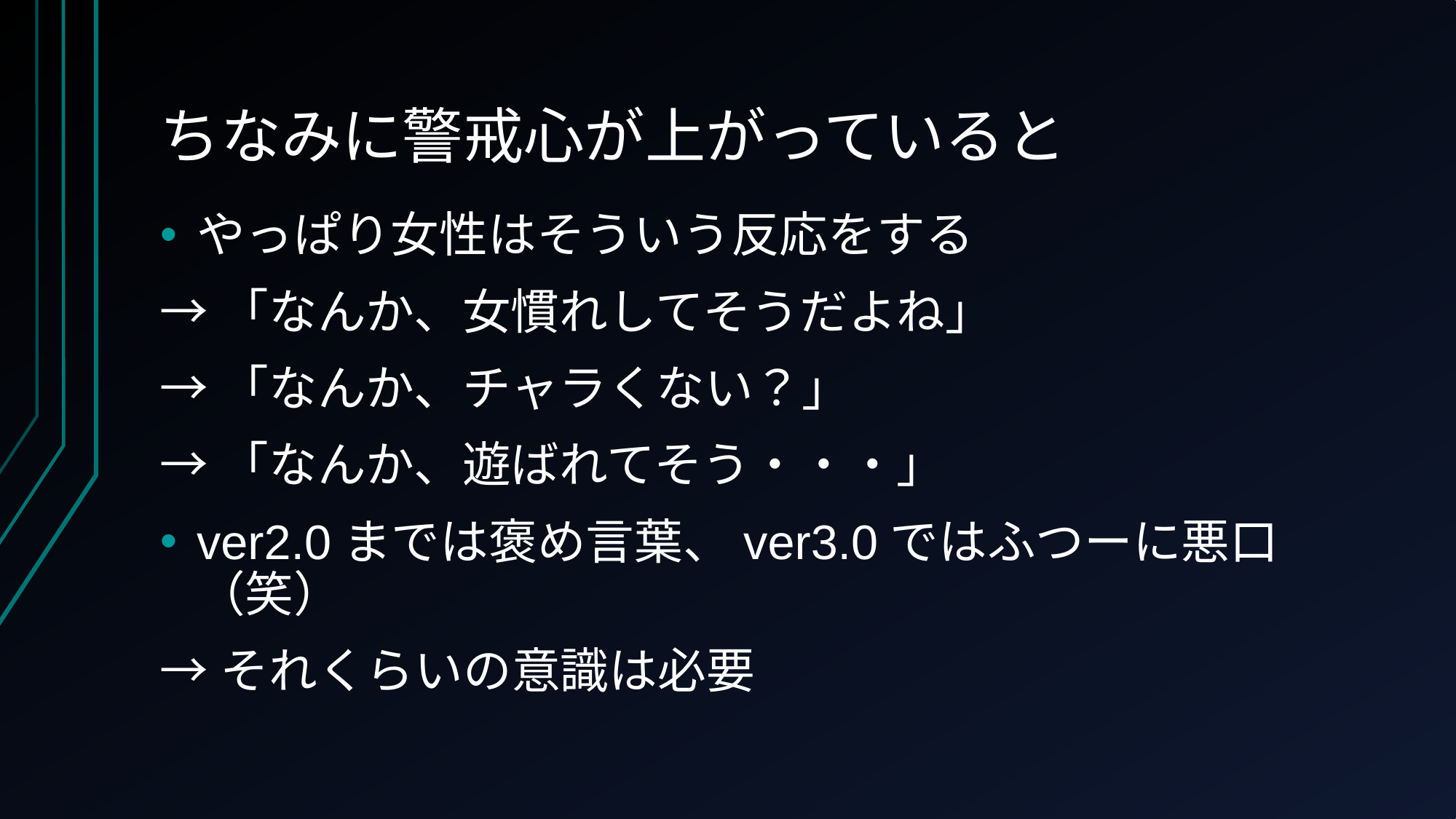

# ちなみに警戒心が上がっていると
やっぱり女性はそういう反応をする
→「なんか、女慣れしてそうだよね」
→「なんか、チャラくない？」
→「なんか、遊ばれてそう・・・」
ver2.0までは褒め言葉、ver3.0ではふつーに悪口（笑）
→それくらいの意識は必要